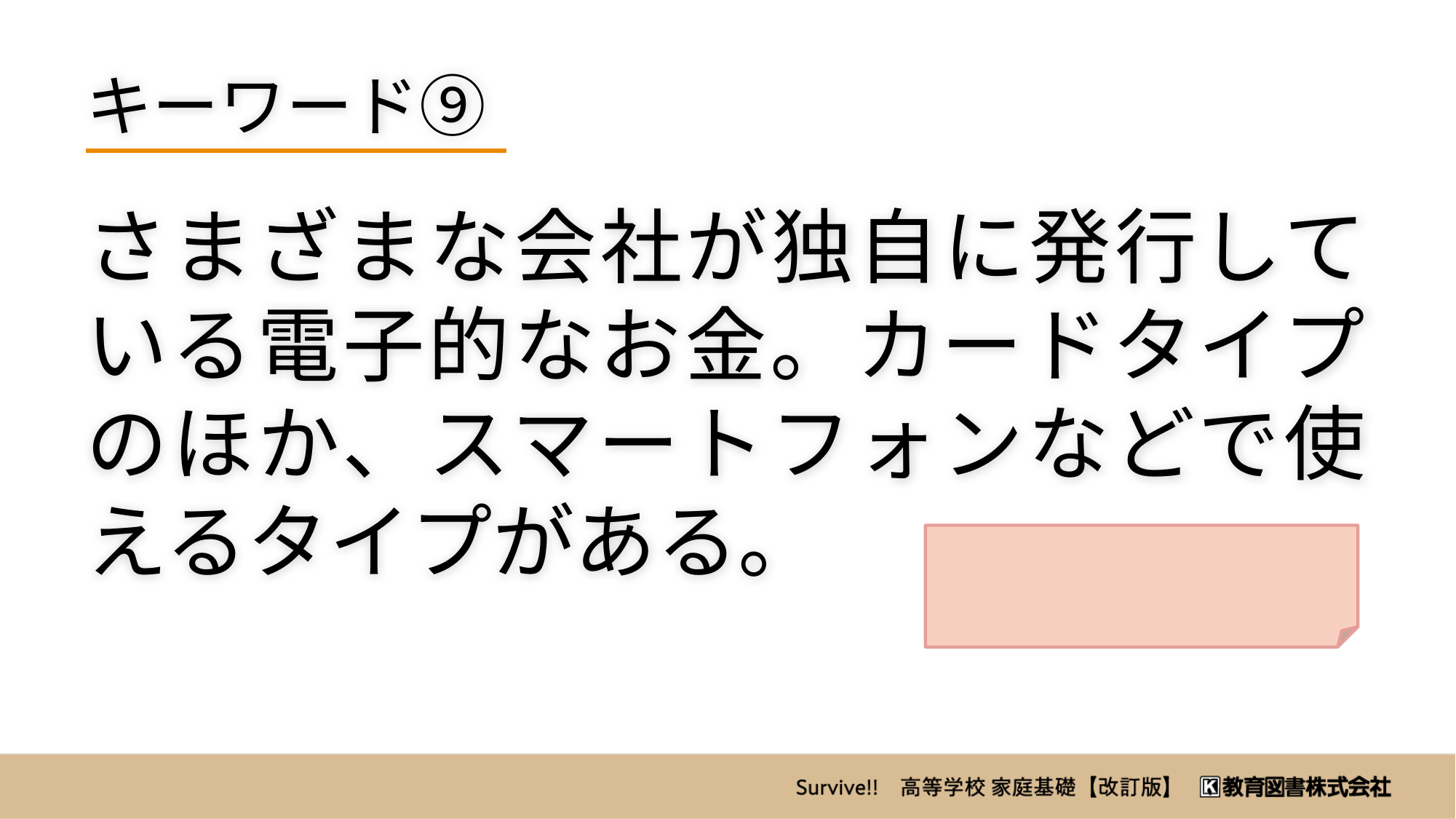

キーワード⑨
さまざまな会社が独自に発行している電子的なお金。カードタイプのほか、スマートフォンなどで使えるタイプがある。

電子マネー